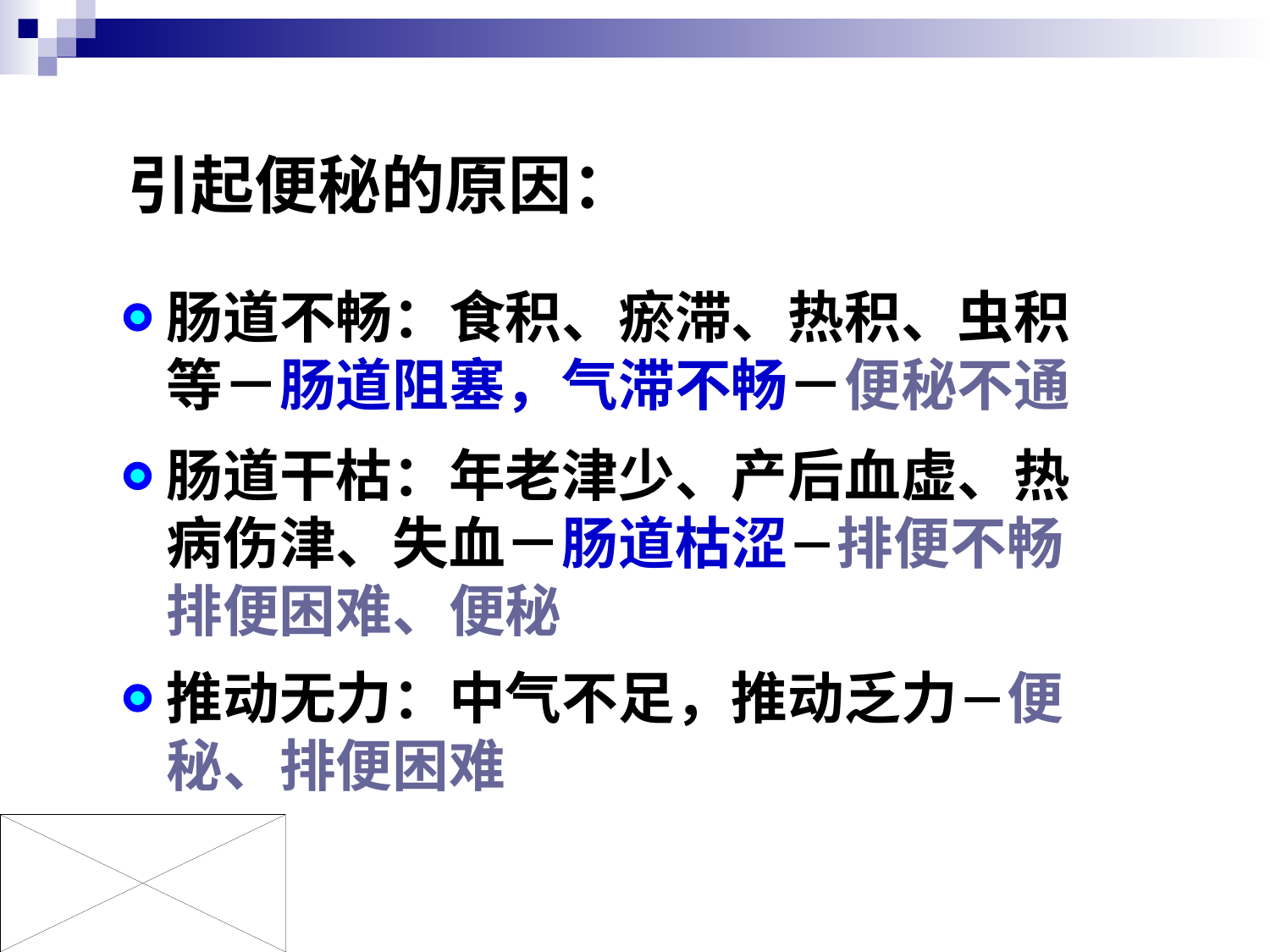

# 引起便秘的原因：
肠道不畅：食积、瘀滞、热积、虫积等－肠道阻塞，气滞不畅－便秘不通

肠道干枯：年老津少、产后血虚、热病伤津、失血－肠道枯涩－排便不畅排便困难、便秘

推动无力：中气不足，推动乏力－便秘、排便困难